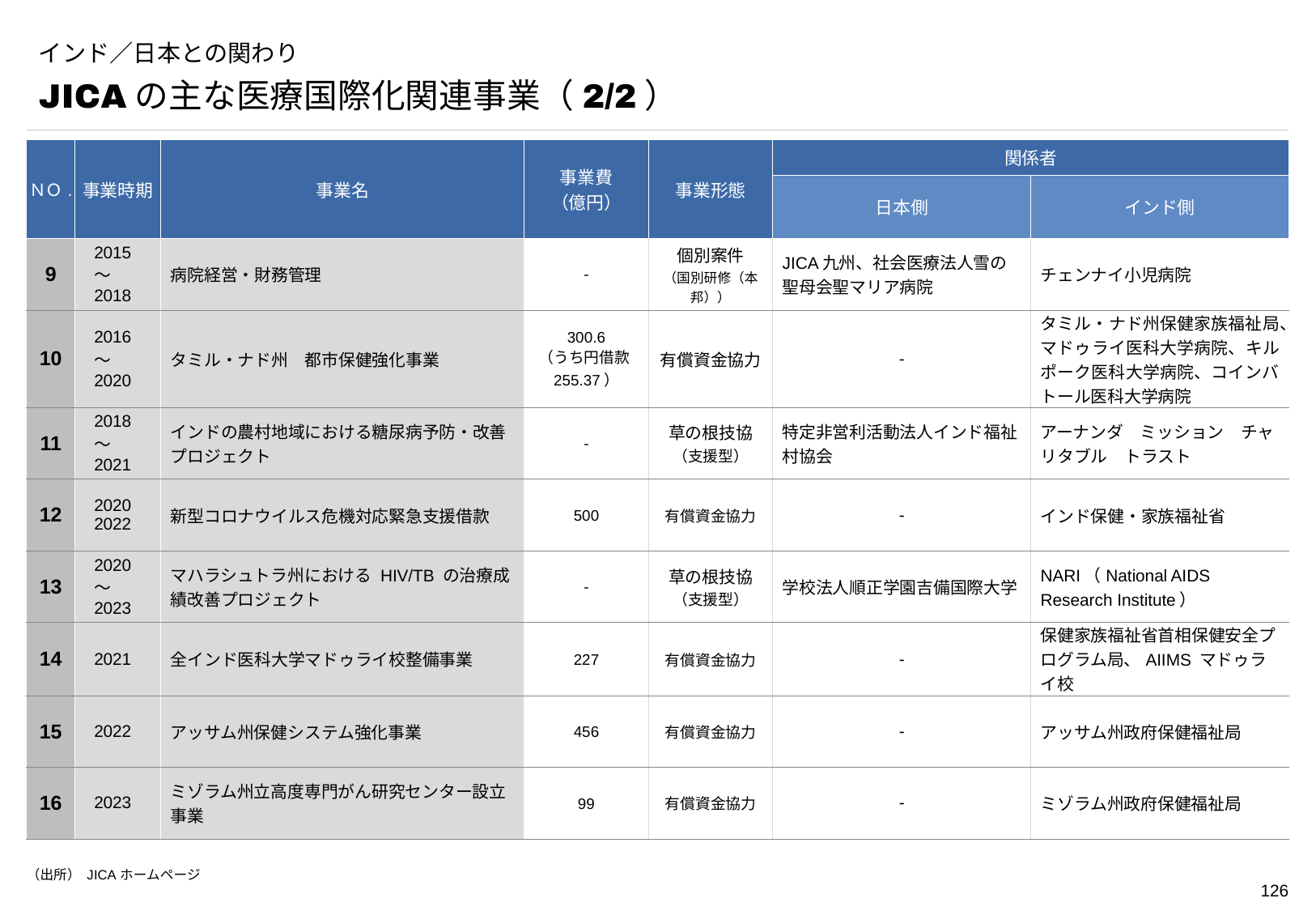

# インド／日本との関わり
JICAの主な医療国際化関連事業（2/2）
| ＮＯ. | 事業時期 | 事業名 | 事業費 （億円） | 事業形態 | 関係者 |  |
| --- | --- | --- | --- | --- | --- | --- |
|  |  |  |  |  | 日本側 | インド側 |
| 9 | 2015～ 2018 | 病院経営・財務管理 | - | 個別案件 （国別研修（本邦）） | JICA九州、社会医療法人雪の聖母会聖マリア病院 | チェンナイ小児病院 |
| 10 | 2016～2020 | タミル・ナド州　都市保健強化事業 | 300.6 （うち円借款255.37） | 有償資金協力 | - | タミル・ナド州保健家族福祉局、マドゥライ医科大学病院、キルポーク医科大学病院、コインバトール医科大学病院 |
| 11 | 2018～2021 | インドの農村地域における糖尿病予防・改善プロジェクト | - | 草の根技協（支援型） | 特定非営利活動法人インド福祉村協会 | アーナンダ　ミッション　チャリタブル　トラスト |
| 12 | 2020 2022 | 新型コロナウイルス危機対応緊急支援借款 | 500 | 有償資金協力 | - | インド保健・家族福祉省 |
| 13 | 2020～ 2023 | マハラシュトラ州における HIV/TB の治療成績改善プロジェクト | - | 草の根技協（支援型） | 学校法人順正学園吉備国際大学 | NARI（National AIDS Research Institute） |
| 14 | 2021 | 全インド医科大学マドゥライ校整備事業 | 227 | 有償資金協力 | - | 保健家族福祉省首相保健安全プログラム局、AIIMS マドゥライ校 |
| 15 | 2022 | アッサム州保健システム強化事業 | 456 | 有償資金協力 | - | アッサム州政府保健福祉局 |
| 16 | 2023 | ミゾラム州立高度専門がん研究センター設立事業 | 99 | 有償資金協力 | - | ミゾラム州政府保健福祉局 |
（出所） JICAホームページ